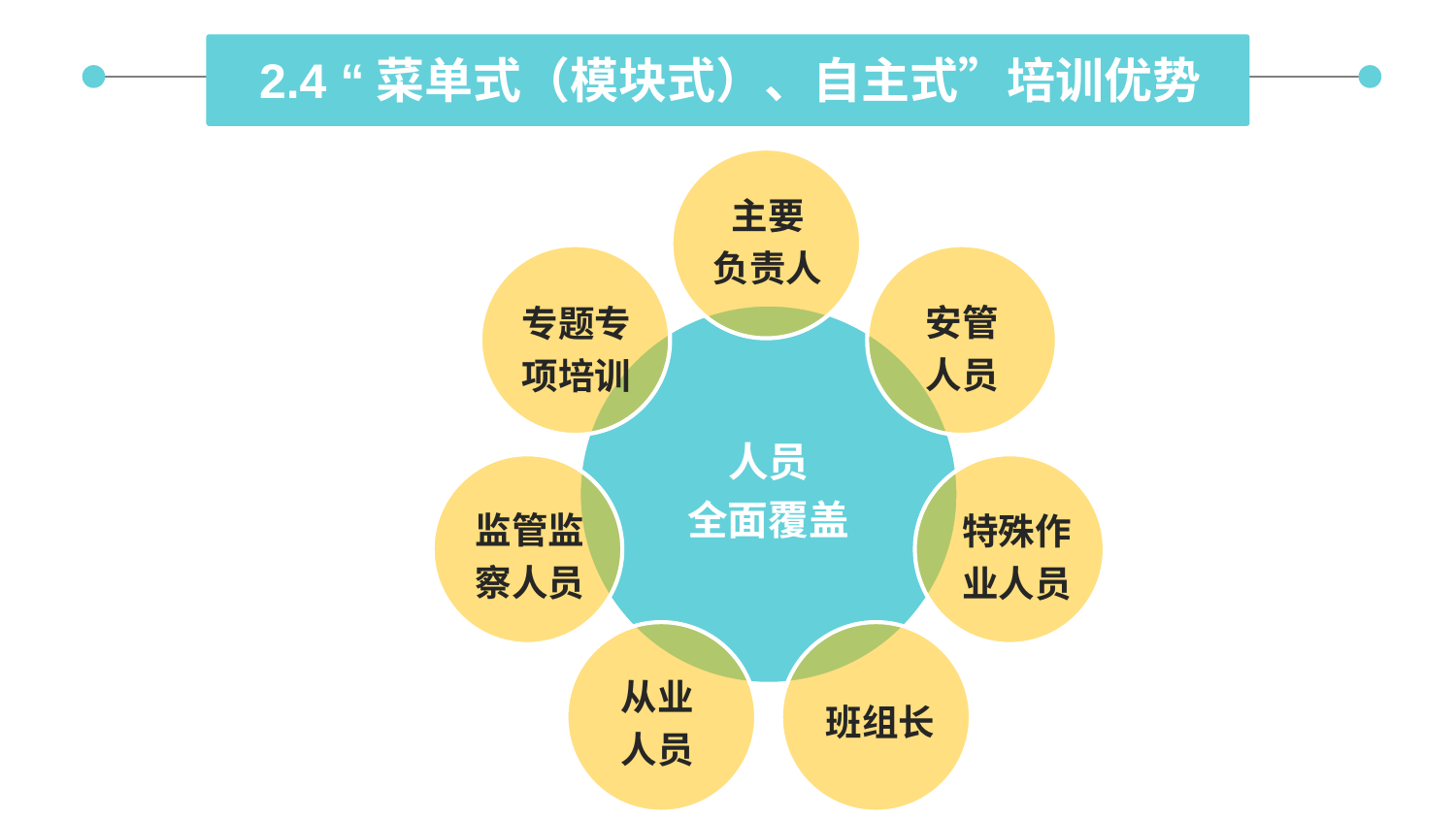

2.4 “菜单式（模块式）、自主式”培训优势

主要
负责人

安管
人员
专题专项培训

人员
全面覆盖

监管监察人员
特殊作业人员

从业
人员
班组长